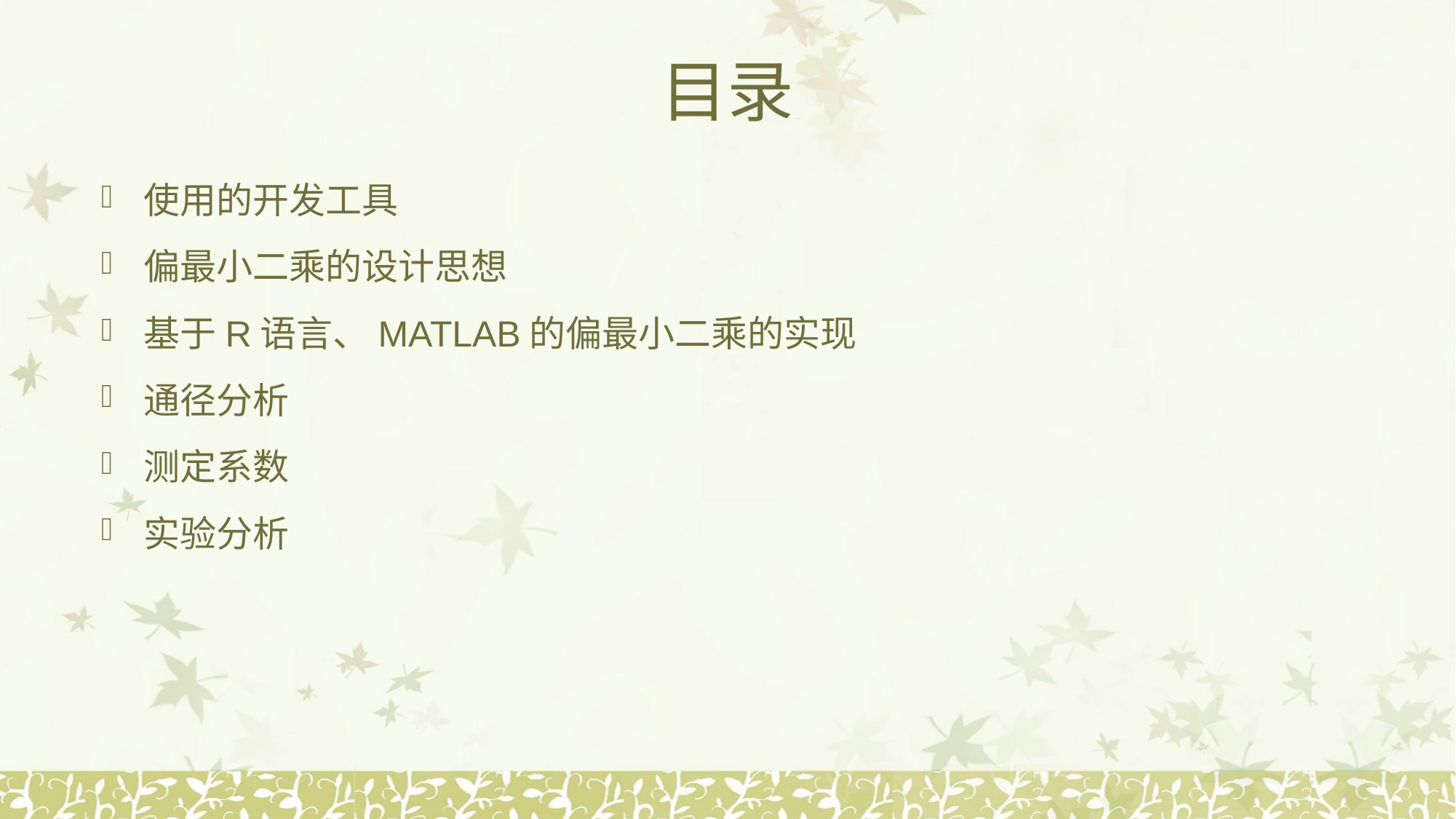

# 目录
使用的开发工具
偏最小二乘的设计思想
基于R语言、MATLAB的偏最小二乘的实现
通径分析
测定系数
实验分析